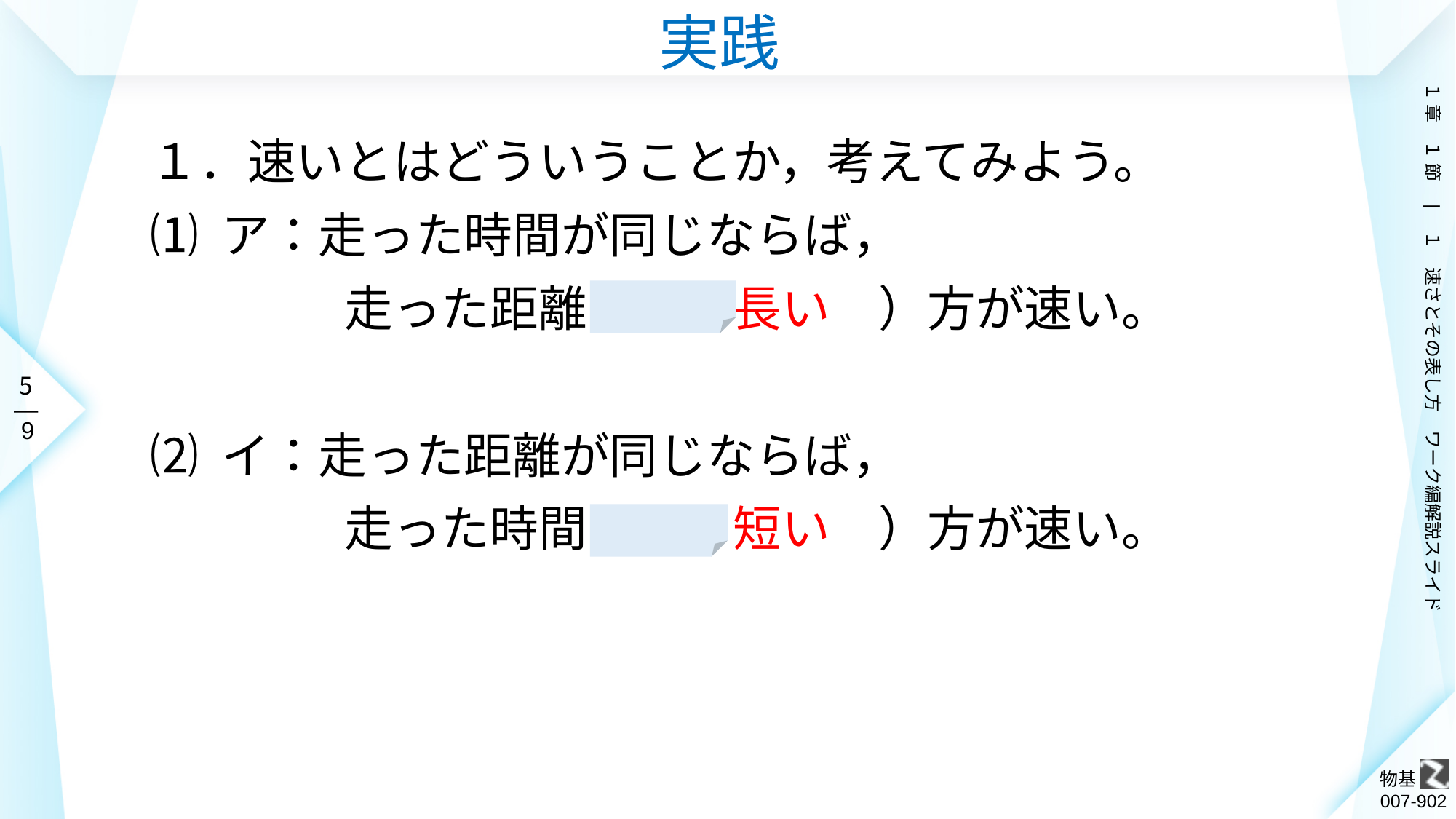

# 実践
１．速いとはどういうことか，考えてみよう。
⑴ ア：走った時間が同じならば，
　　　　走った距離が（　長い　）方が速い。

⑵ イ：走った距離が同じならば，
　　　　走った時間が（　短い　）方が速い。